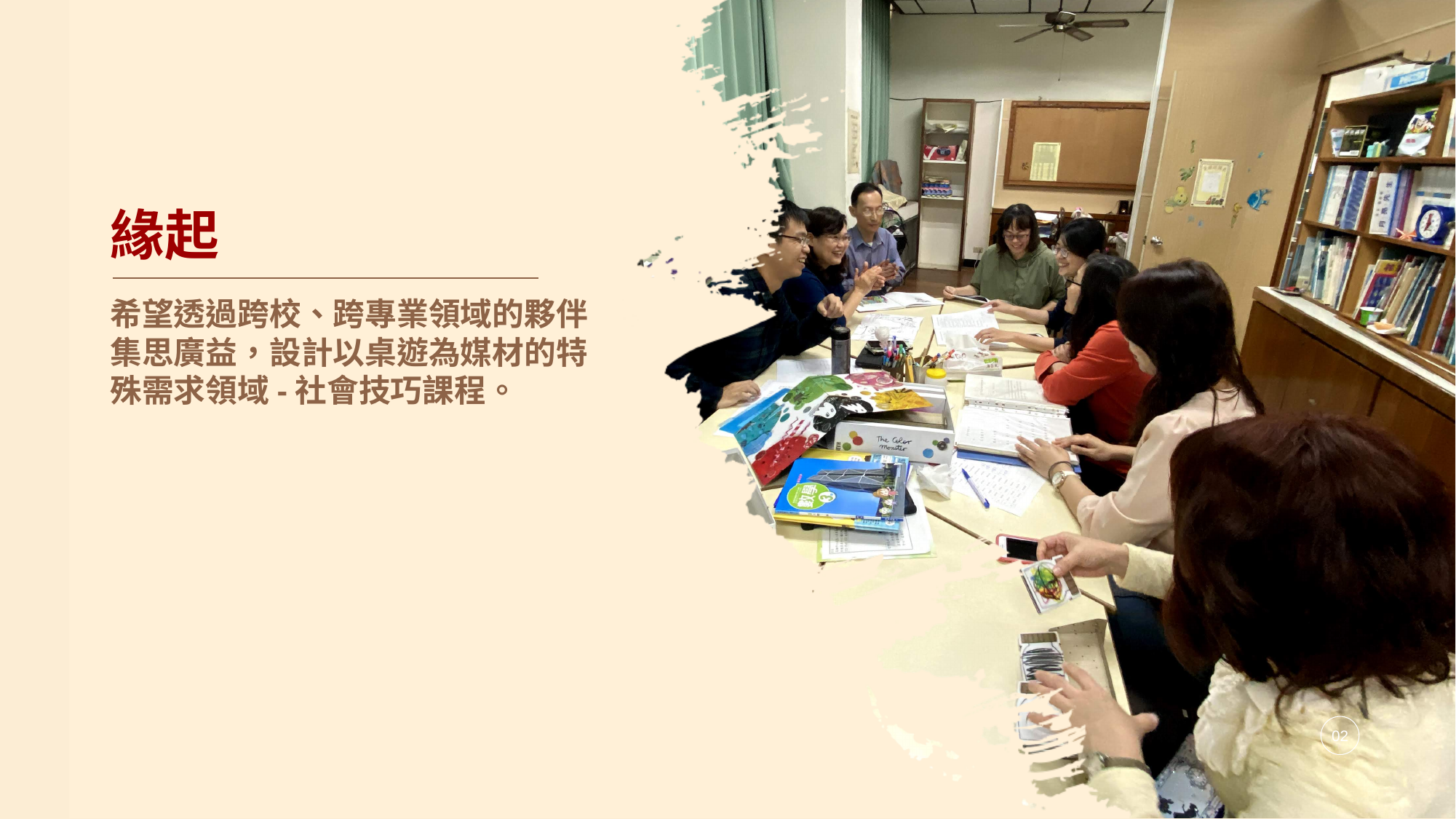

# 緣起
希望透過跨校、跨專業領域的夥伴集思廣益，設計以桌遊為媒材的特殊需求領域-社會技巧課程。
02